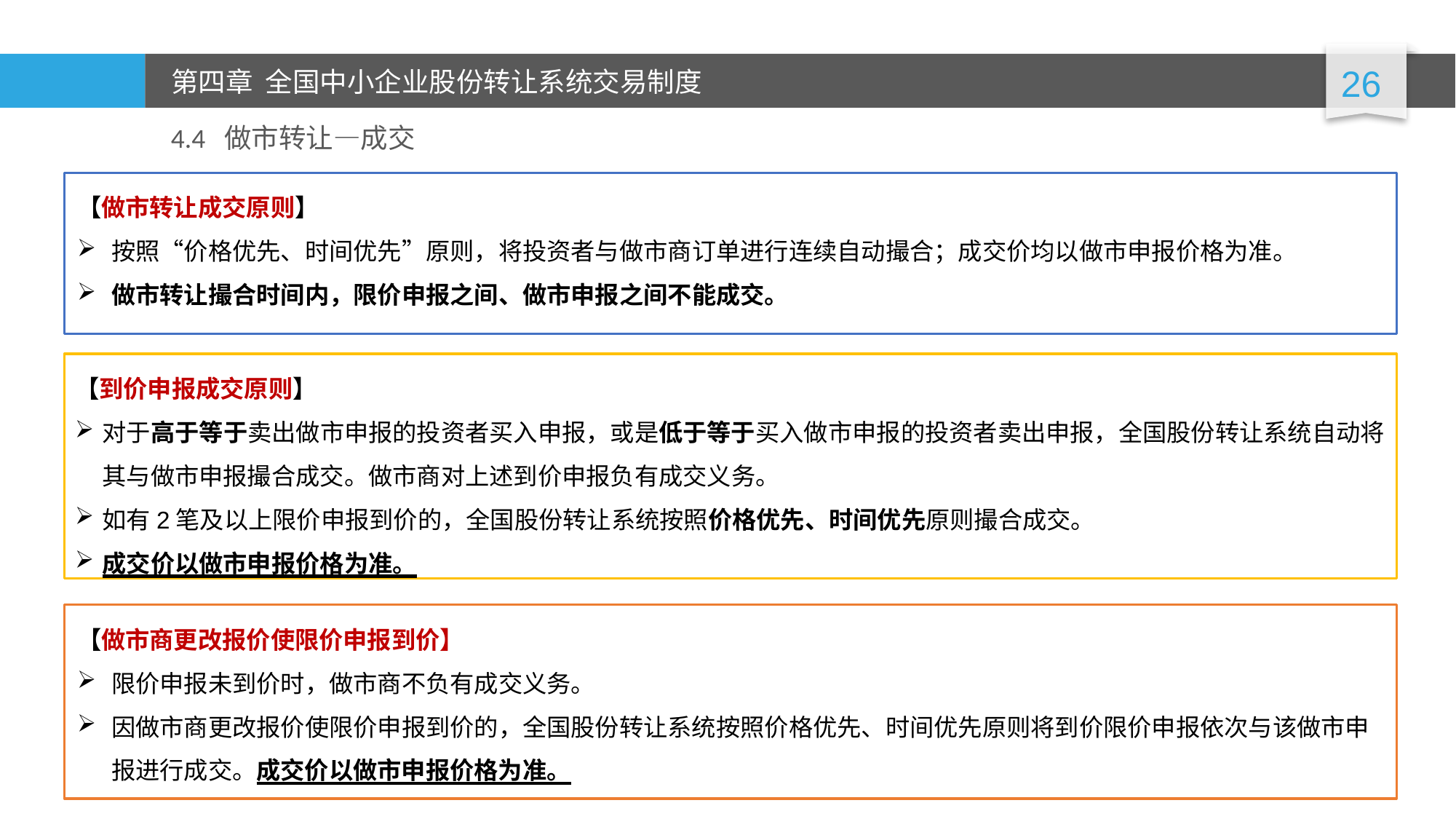

4.4  做市转让—成交
【做市转让成交原则】
按照“价格优先、时间优先”原则，将投资者与做市商订单进行连续自动撮合；成交价均以做市申报价格为准。
做市转让撮合时间内，限价申报之间、做市申报之间不能成交。

【到价申报成交原则】
对于高于等于卖出做市申报的投资者买入申报，或是低于等于买入做市申报的投资者卖出申报，全国股份转让系统自动将其与做市申报撮合成交。做市商对上述到价申报负有成交义务。
如有2笔及以上限价申报到价的，全国股份转让系统按照价格优先、时间优先原则撮合成交。
成交价以做市申报价格为准。
【做市商更改报价使限价申报到价】
限价申报未到价时，做市商不负有成交义务。
因做市商更改报价使限价申报到价的，全国股份转让系统按照价格优先、时间优先原则将到价限价申报依次与该做市申报进行成交。成交价以做市申报价格为准。